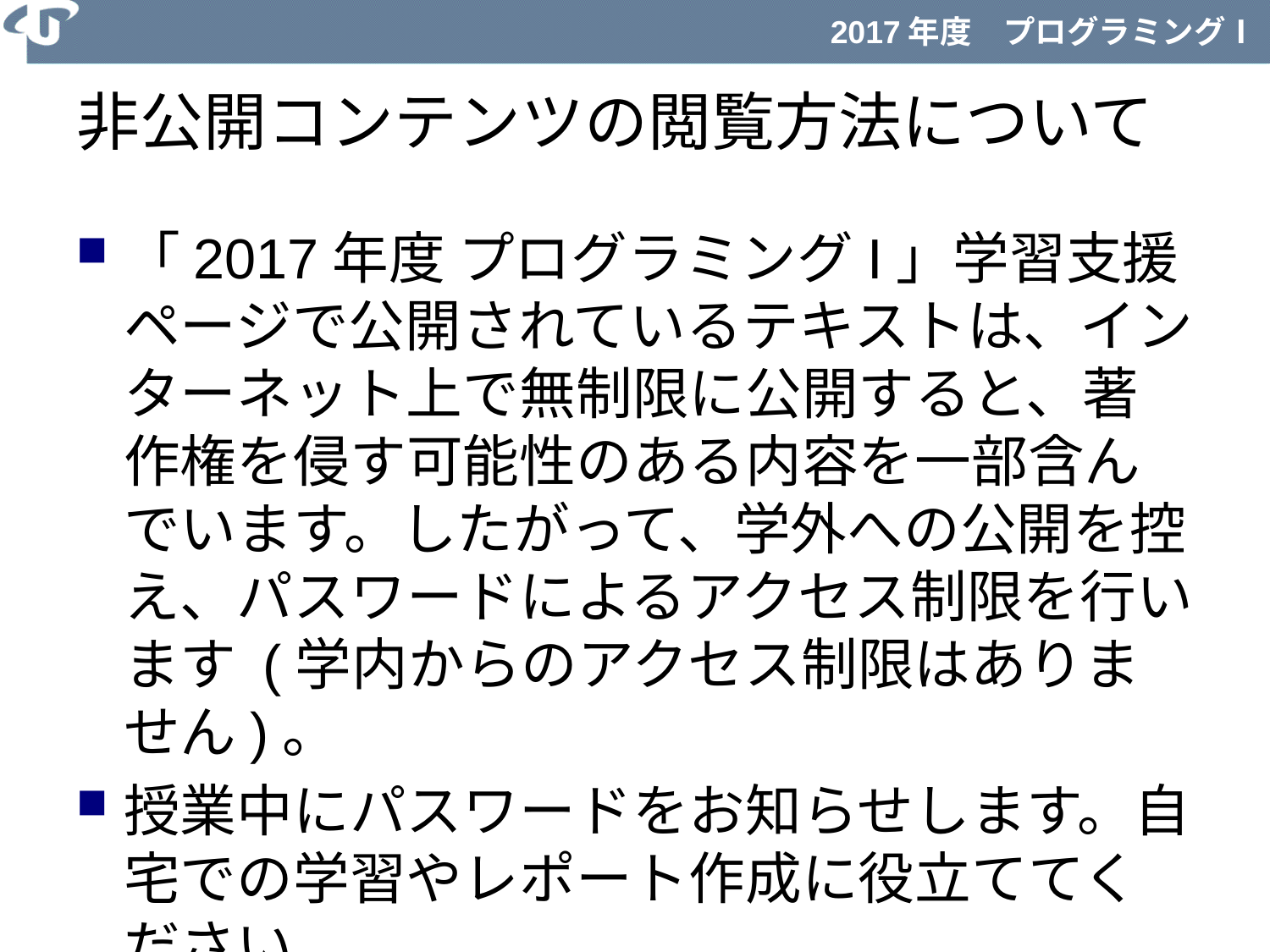

# 非公開コンテンツの閲覧方法について
「2017年度 プログラミングI」学習支援ページで公開されているテキストは、インターネット上で無制限に公開すると、著作権を侵す可能性のある内容を一部含んでいます。したがって、学外への公開を控え、パスワードによるアクセス制限を行います (学内からのアクセス制限はありません)。
授業中にパスワードをお知らせします。自宅での学習やレポート作成に役立ててください。